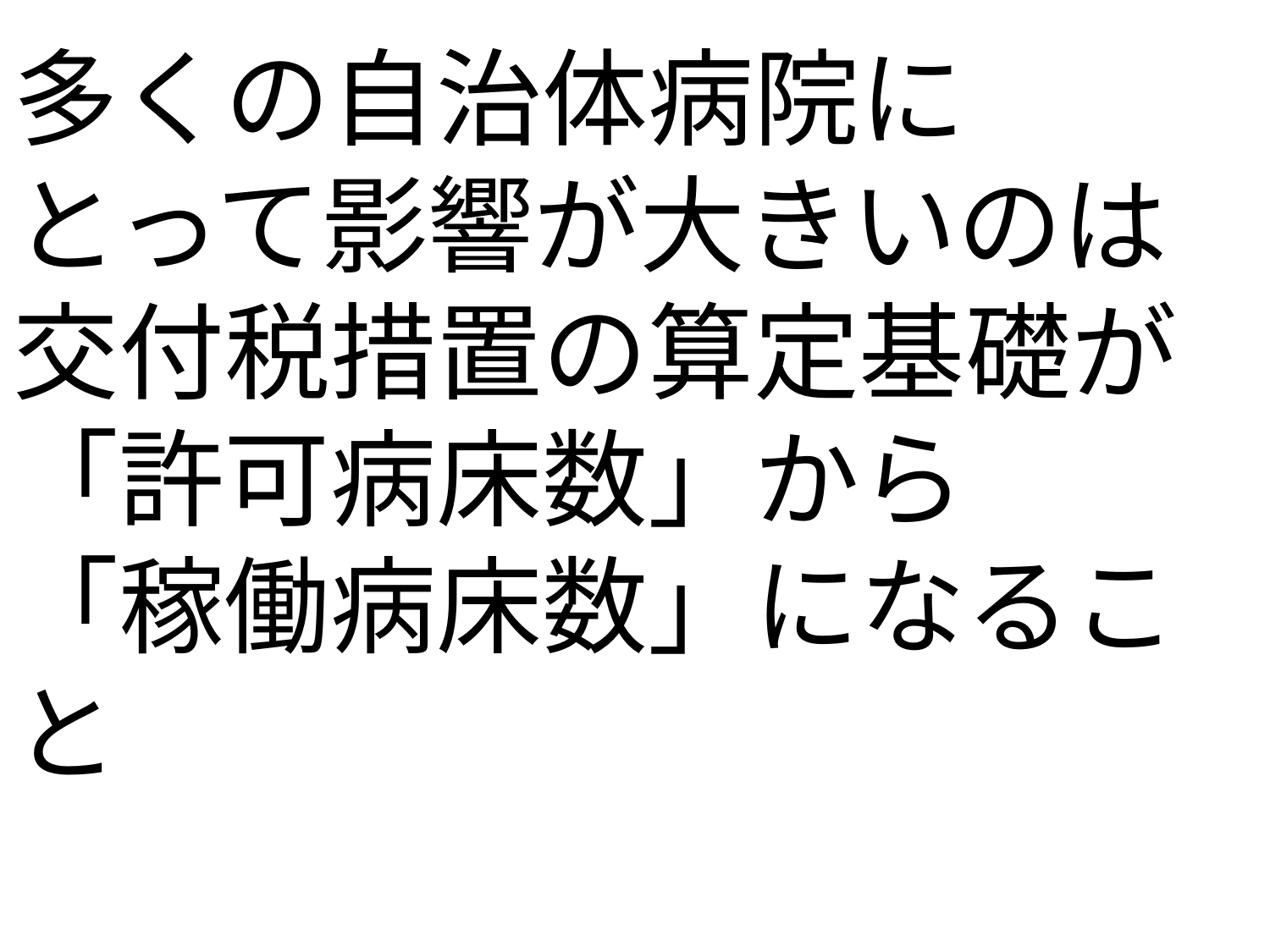

# 多くの自治体病院に とって影響が大きいのは 交付税措置の算定基礎が 「許可病床数」から 「稼働病床数」になること